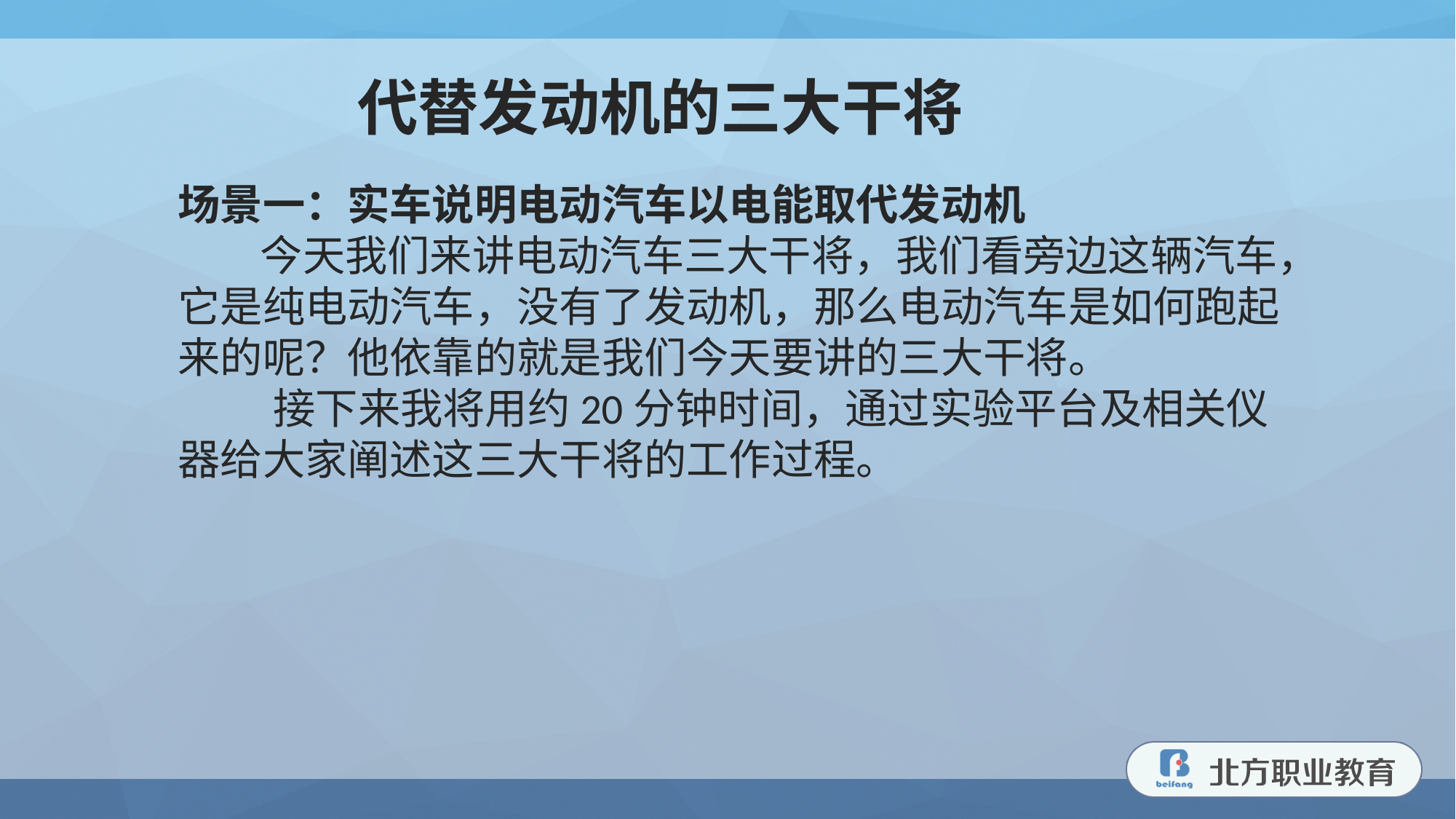

代替发动机的三大干将
场景一：实车说明电动汽车以电能取代发动机
         今天我们来讲电动汽车三大干将，我们看旁边这辆汽车，它是纯电动汽车，没有了发动机，那么电动汽车是如何跑起来的呢？他依靠的就是我们今天要讲的三大干将。
         接下来我将用约20分钟时间，通过实验平台及相关仪器给大家阐述这三大干将的工作过程。